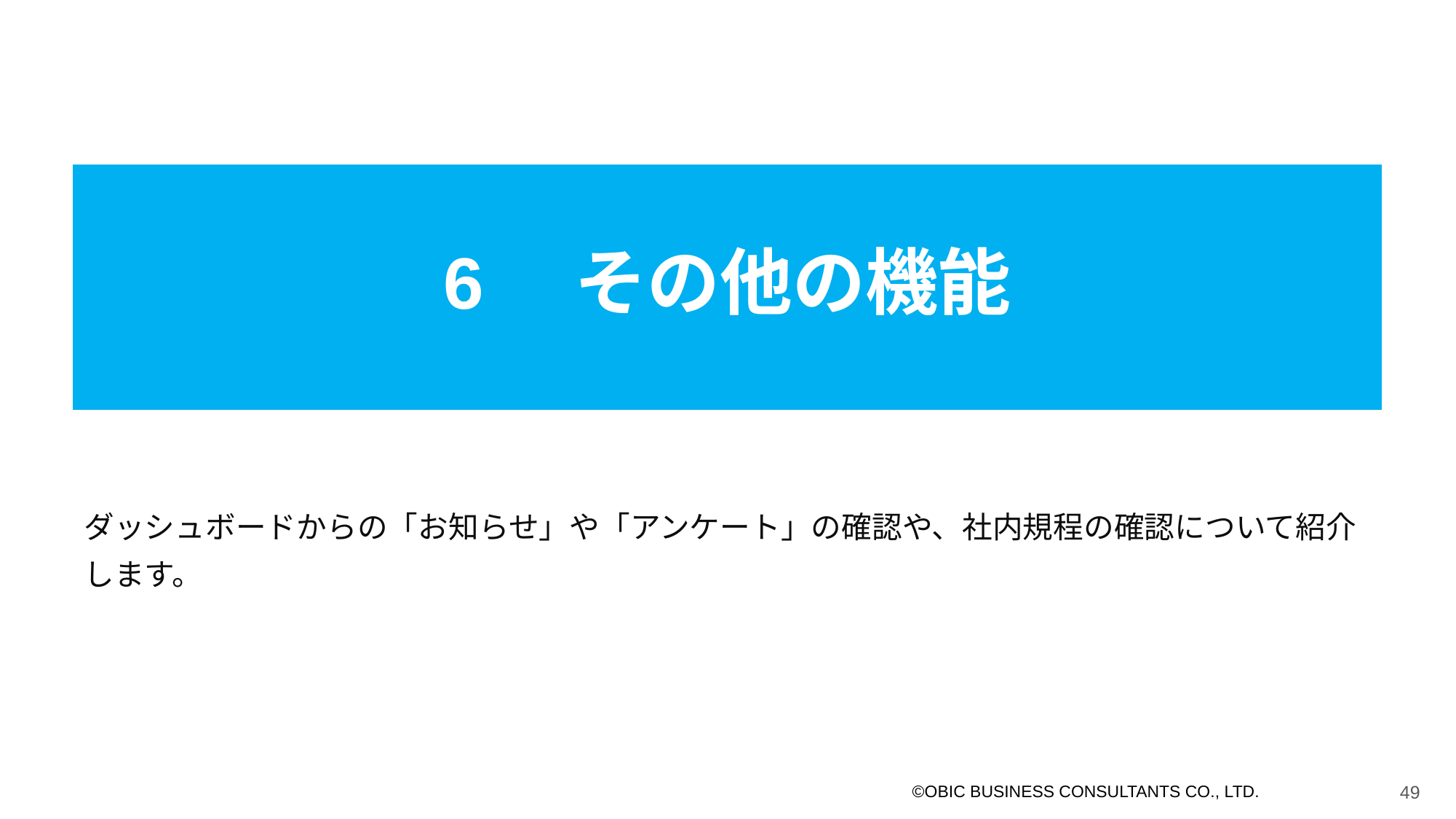

6　その他の機能
ダッシュボードからの「お知らせ」や「アンケート」の確認や、社内規程の確認について紹介します。
©OBIC BUSINESS CONSULTANTS CO., LTD.
49